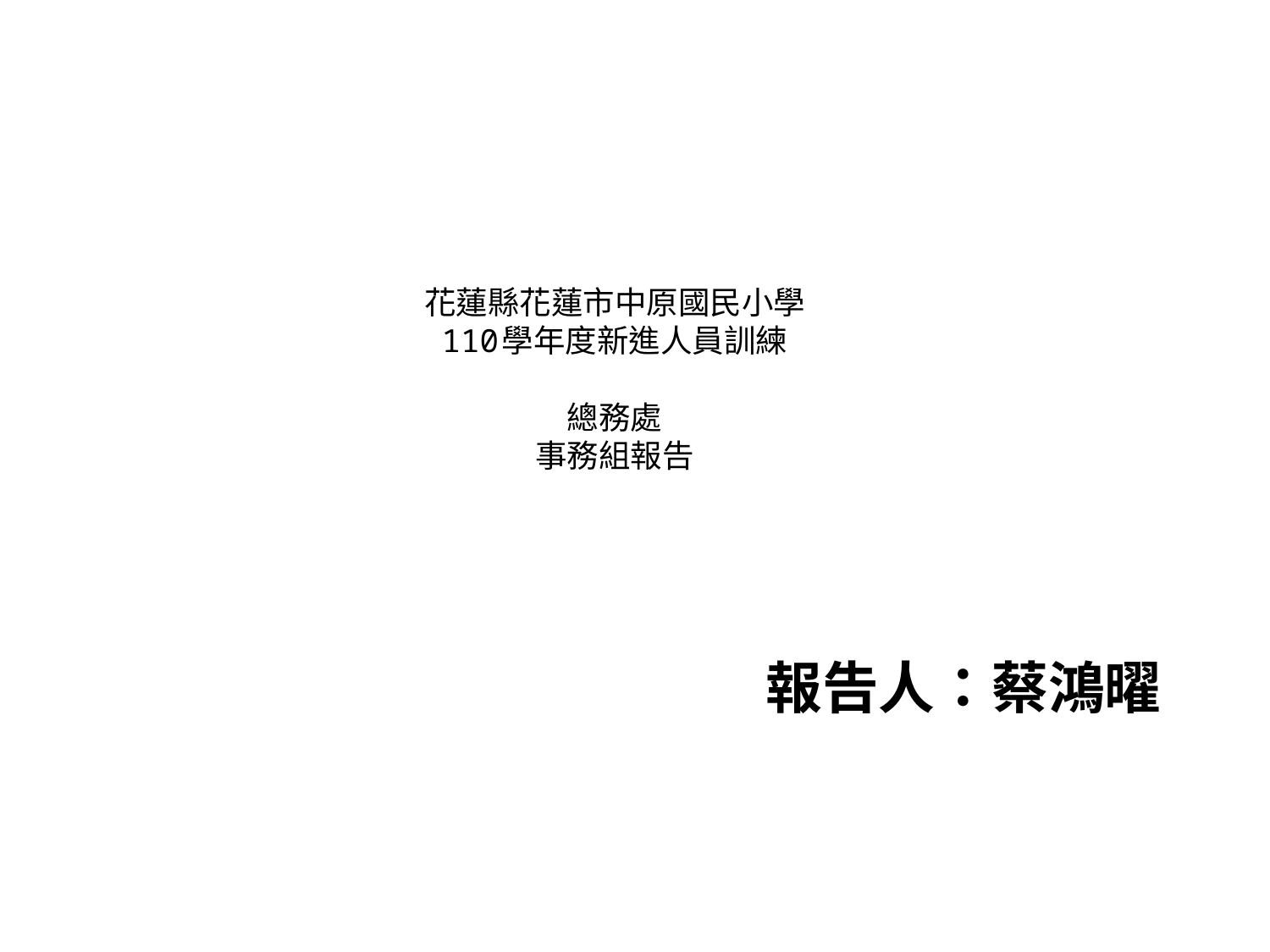

# 花蓮縣花蓮市中原國民小學 110學年度新進人員訓練 總務處 事務組報告
報告人：蔡鴻曜